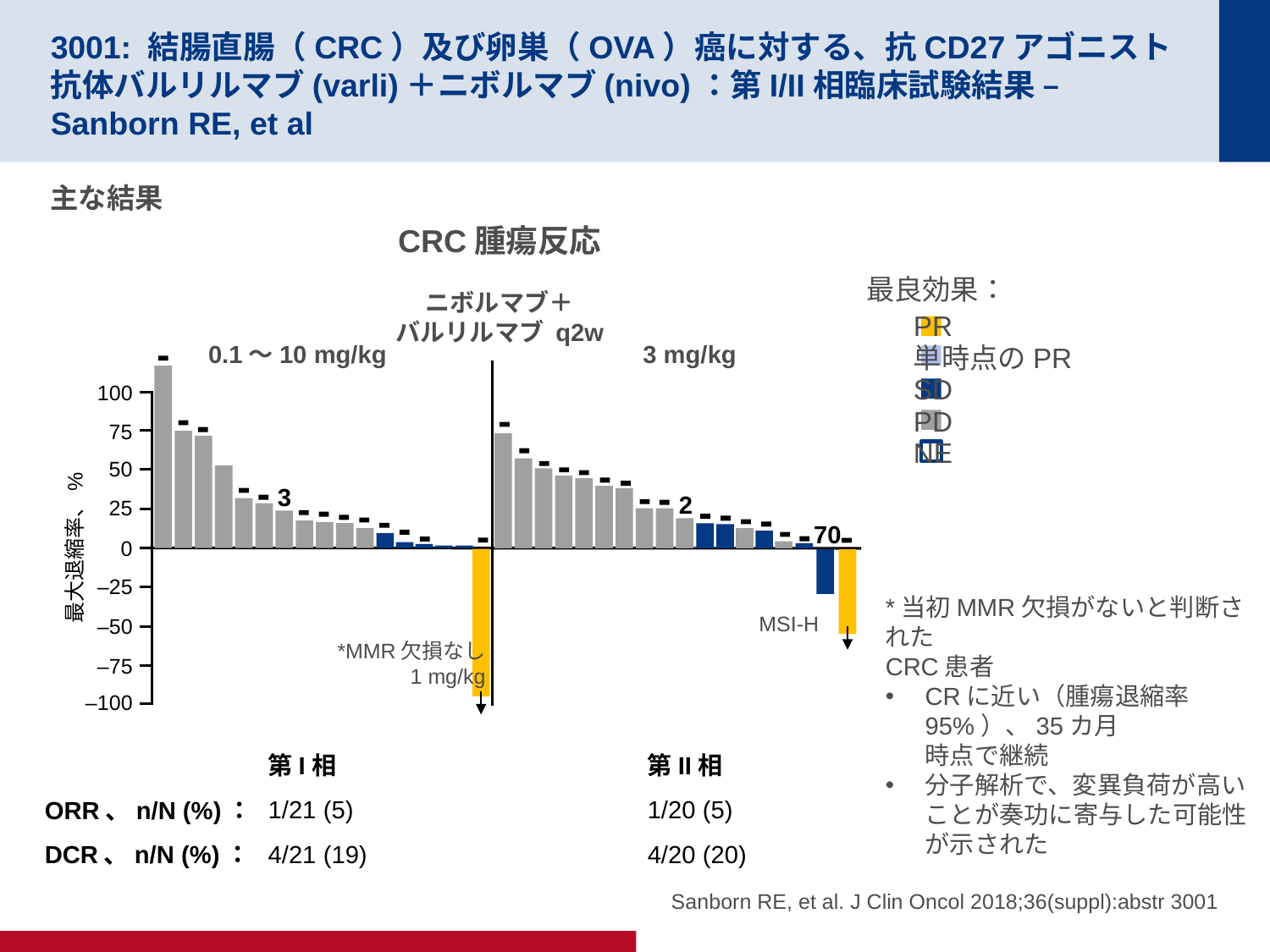

# 3001: 結腸直腸（CRC）及び卵巣（OVA）癌に対する、抗CD27アゴニスト抗体バルリルマブ(varli)＋ニボルマブ(nivo)：第I/II相臨床試験結果 – Sanborn RE, et al
主な結果
CRC腫瘍反応
最良効果：
ニボルマブ＋
バルリルマブ q2w
PR
単時点のPR
SD
PD
NE

0.1～10 mg/kg
3 mg/kg

100
75
50
25
最大退縮率、%
0
–25
–50
–75
–100

3

2

70

*当初MMR欠損がないと判断された
CRC患者
CRに近い（腫瘍退縮率95%）、35カ月
時点で継続
分子解析で、変異負荷が高いことが奏功に寄与した可能性が示された

MSI-H
*MMR欠損なし
1 mg/kg
第I相
1/21 (5)
4/21 (19)
第II相
1/20 (5)
4/20 (20)
ORR、n/N (%)：
DCR、n/N (%)：
Sanborn RE, et al. J Clin Oncol 2018;36(suppl):abstr 3001